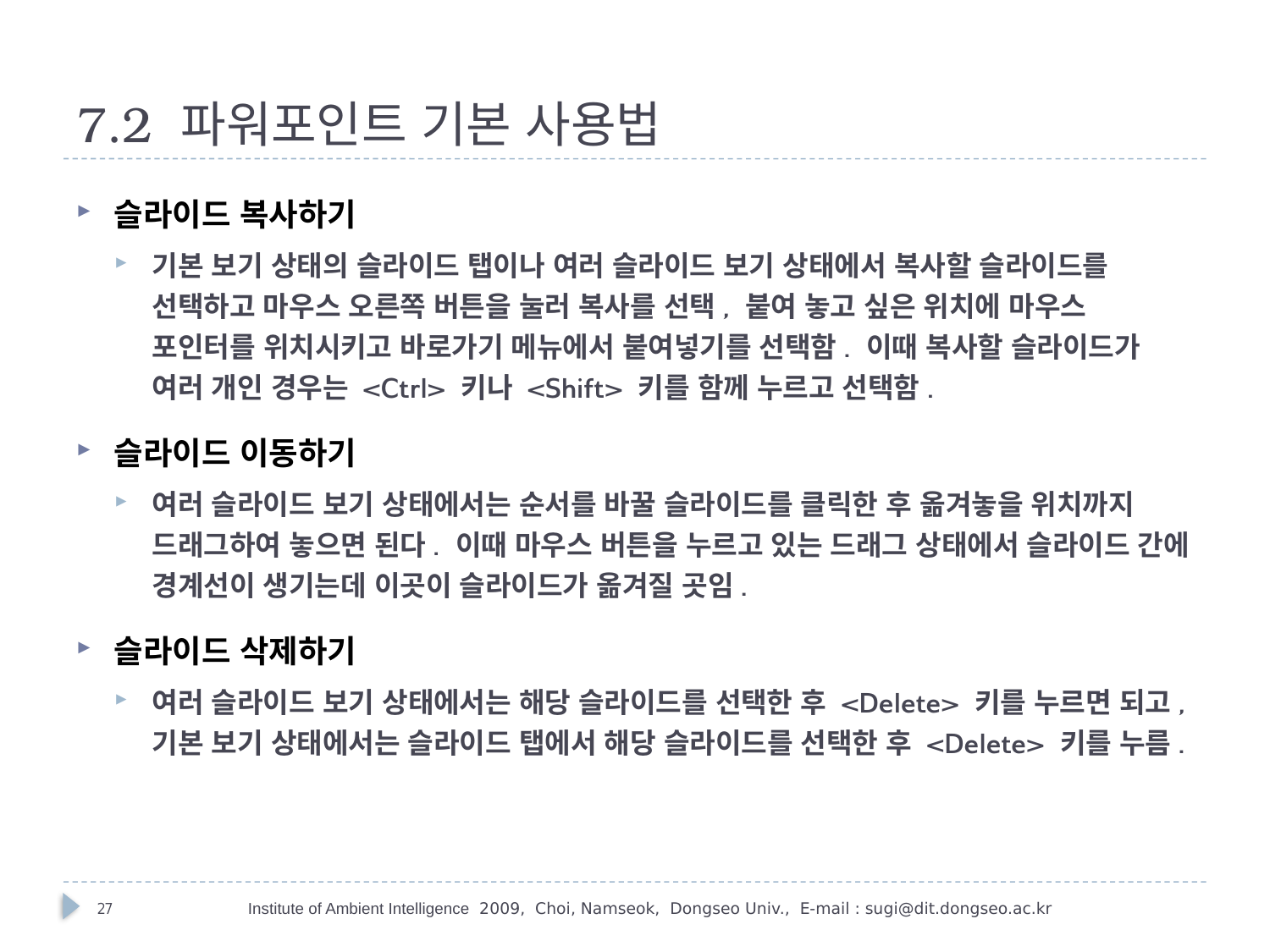

# 7.2 파워포인트 기본 사용법
슬라이드 복사하기
기본 보기 상태의 슬라이드 탭이나 여러 슬라이드 보기 상태에서 복사할 슬라이드를 선택하고 마우스 오른쪽 버튼을 눌러 복사를 선택, 붙여 놓고 싶은 위치에 마우스 포인터를 위치시키고 바로가기 메뉴에서 붙여넣기를 선택함. 이때 복사할 슬라이드가 여러 개인 경우는 <Ctrl> 키나 <Shift> 키를 함께 누르고 선택함.
슬라이드 이동하기
여러 슬라이드 보기 상태에서는 순서를 바꿀 슬라이드를 클릭한 후 옮겨놓을 위치까지 드래그하여 놓으면 된다. 이때 마우스 버튼을 누르고 있는 드래그 상태에서 슬라이드 간에 경계선이 생기는데 이곳이 슬라이드가 옮겨질 곳임.
슬라이드 삭제하기
여러 슬라이드 보기 상태에서는 해당 슬라이드를 선택한 후 <Delete> 키를 누르면 되고, 기본 보기 상태에서는 슬라이드 탭에서 해당 슬라이드를 선택한 후 <Delete> 키를 누름.